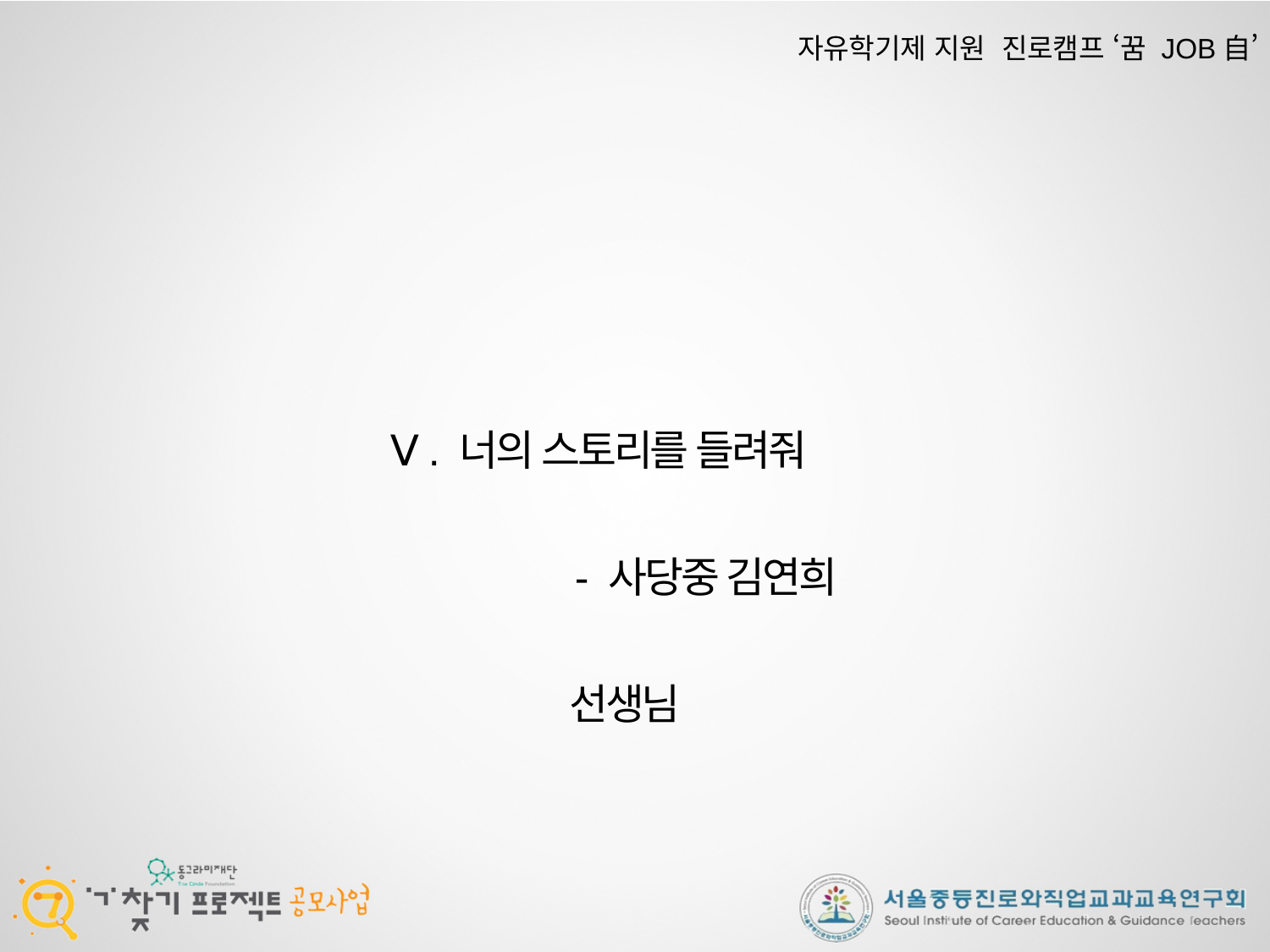

# 자유학기제 지원  진로캠프 ‘꿈 JOB自’
Ⅴ . 너의 스토리를 들려줘                       - 사당중 김연희 선생님